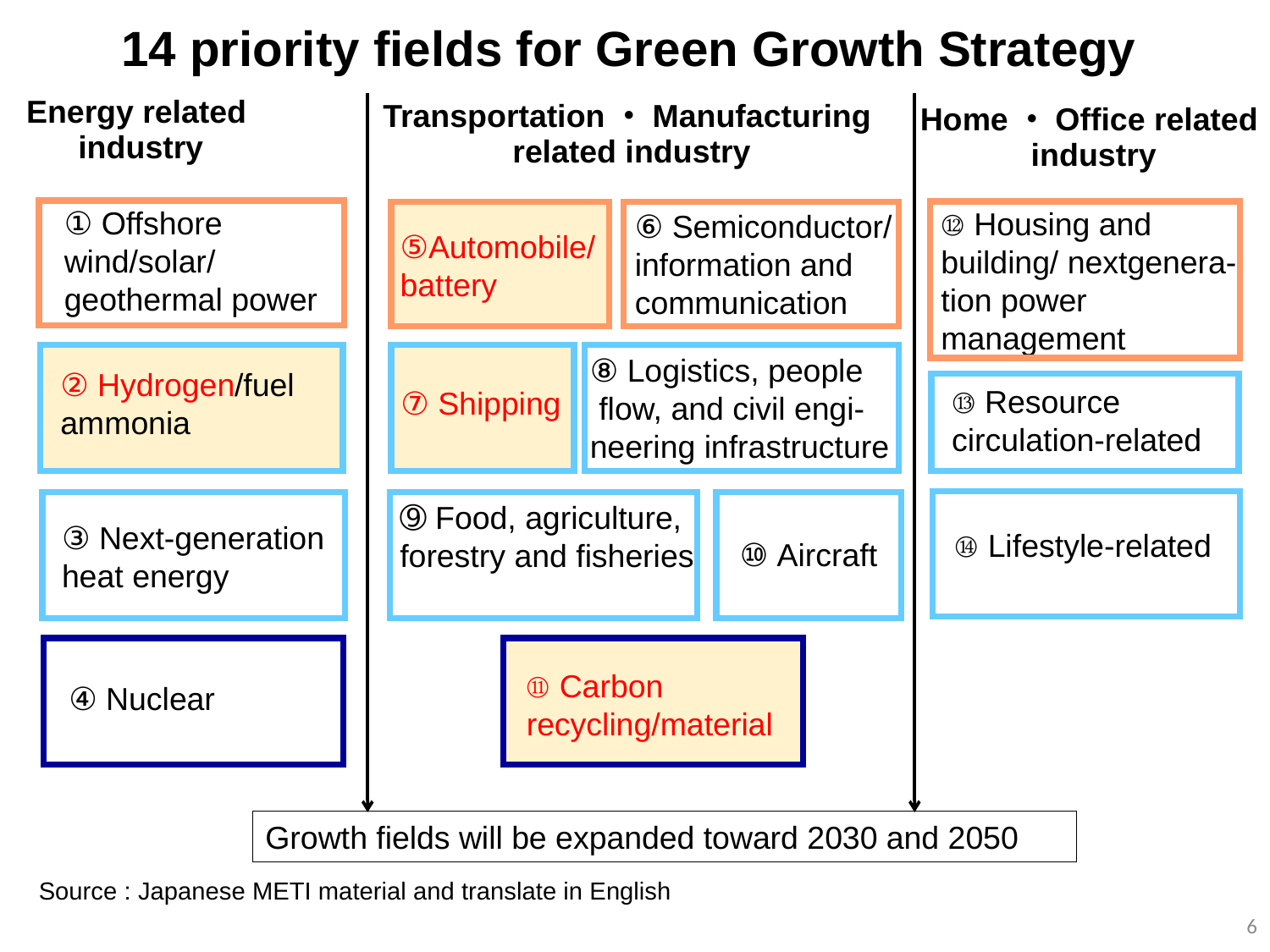

14 priority fields for Green Growth Strategy

Energy related
industry
Transportation・Manufacturing
related industry
Home・Office related
industry
① Offshore
wind/solar/
geothermal power
⑫ Housing and
building/ nextgenera-
tion power management

⑥ Semiconductor/
information and
communication

⑤Automobile/
battery
⑧ Logistics, people
 flow, and civil engi-neering infrastructure

② Hydrogen/fuel
ammonia

⑬ Resource
circulation-related
⑦ Shipping

➈ Food, agriculture,
forestry and fisheries

③ Next-generation
heat energy
⑭ Lifestyle-related
⑩ Aircraft

⑪ Carbon
recycling/material
④ Nuclear
Growth fields will be expanded toward 2030 and 2050
Source : Japanese METI material and translate in English
6